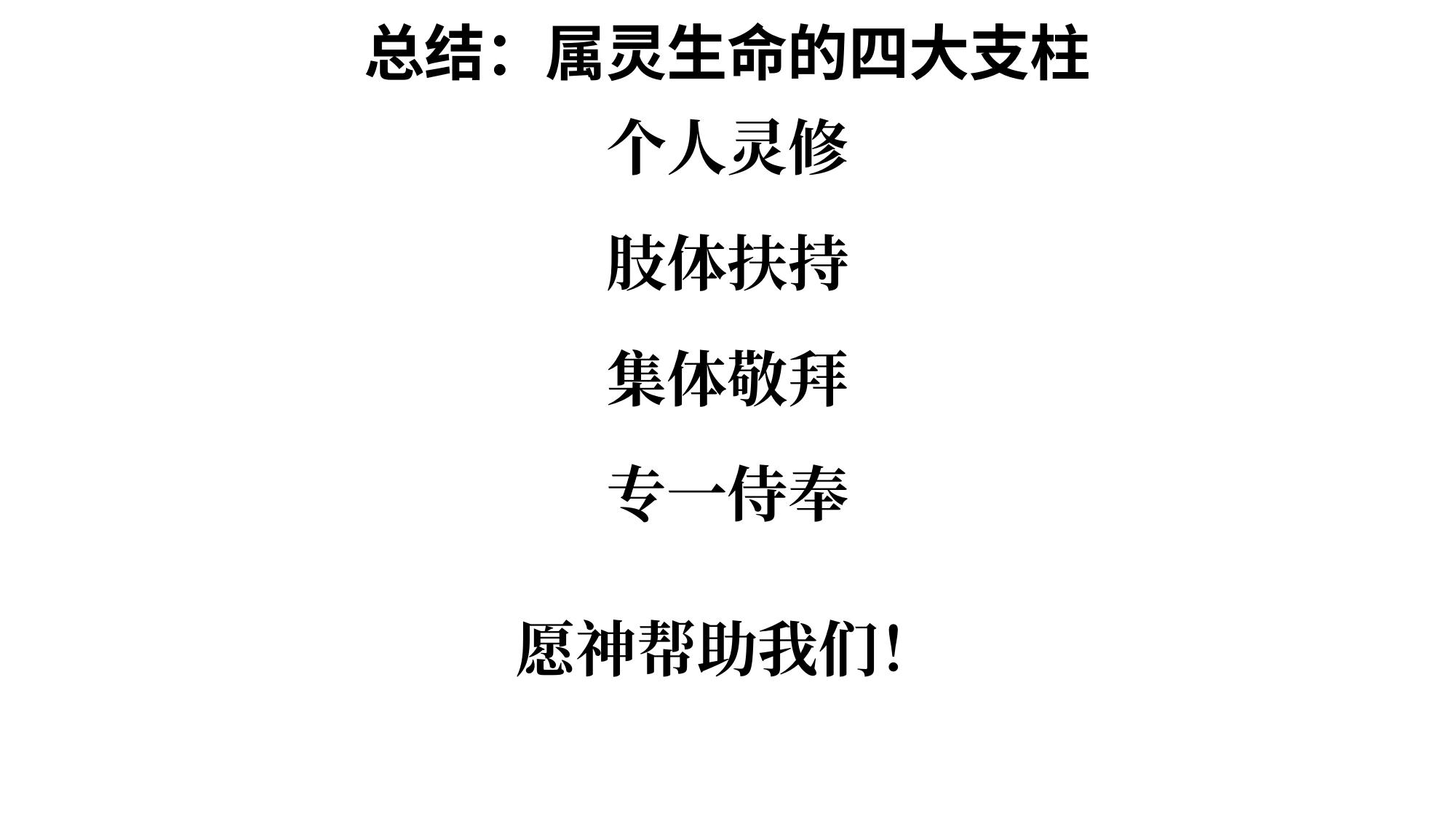

# 总结：属灵生命的四大支柱
个人灵修

肢体扶持

集体敬拜

专一侍奉

愿神帮助我们！